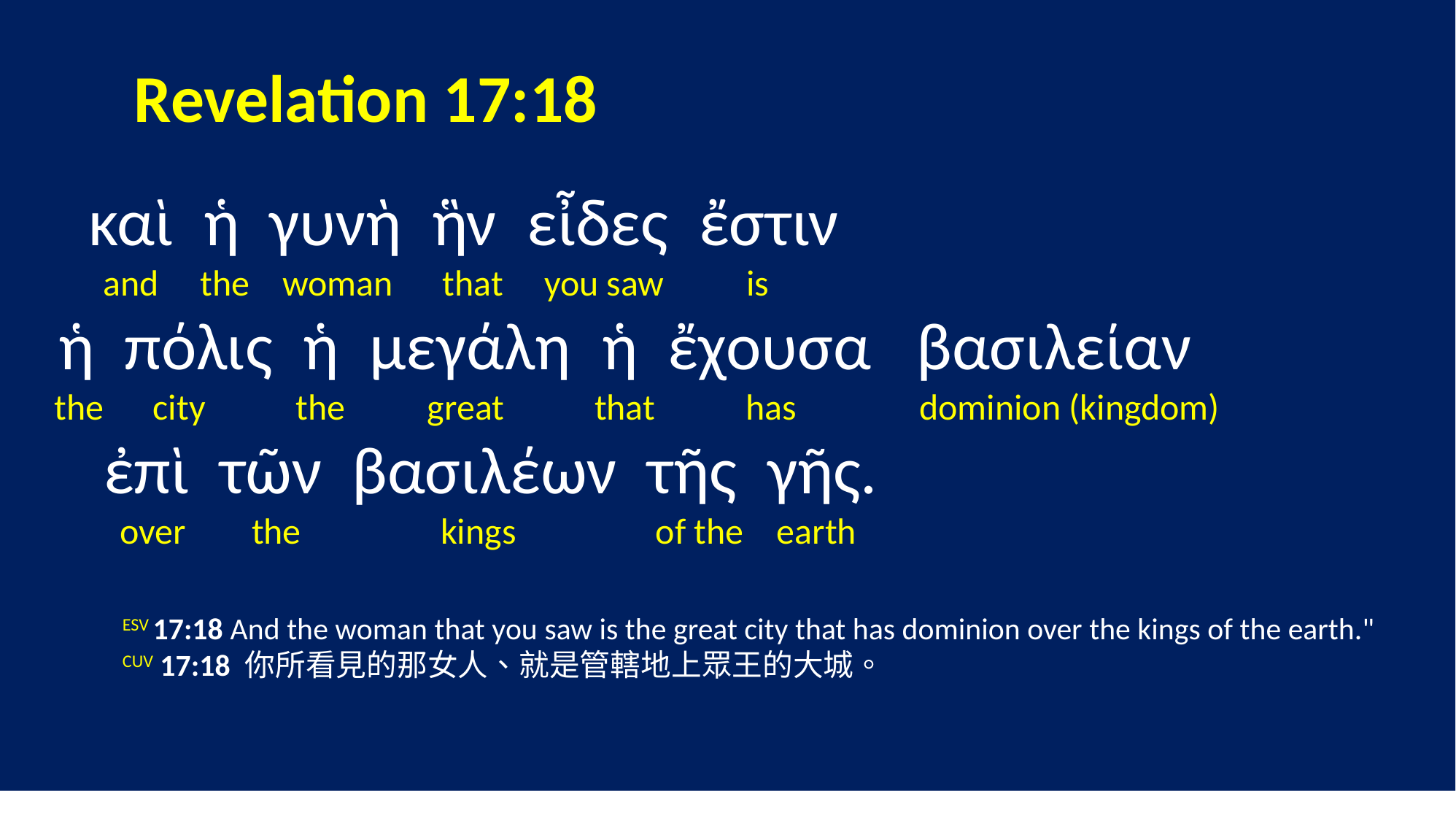

Revelation 17:18

     καὶ  ἡ  γυνὴ  ἣν  εἶδες  ἔστιν
           and     the    woman      that     you saw          is
   ἡ  πόλις  ἡ  μεγάλη  ἡ  ἔχουσα   βασιλείαν
     the      city           the          great           that           has               dominion (kingdom)
      ἐπὶ  τῶν  βασιλέων  τῆς  γῆς.
             over        the                 kings                 of the    earth

	ESV 17:18 And the woman that you saw is the great city that has dominion over the kings of the earth."
	CUV 17:18 你所看見的那女人、就是管轄地上眾王的大城。